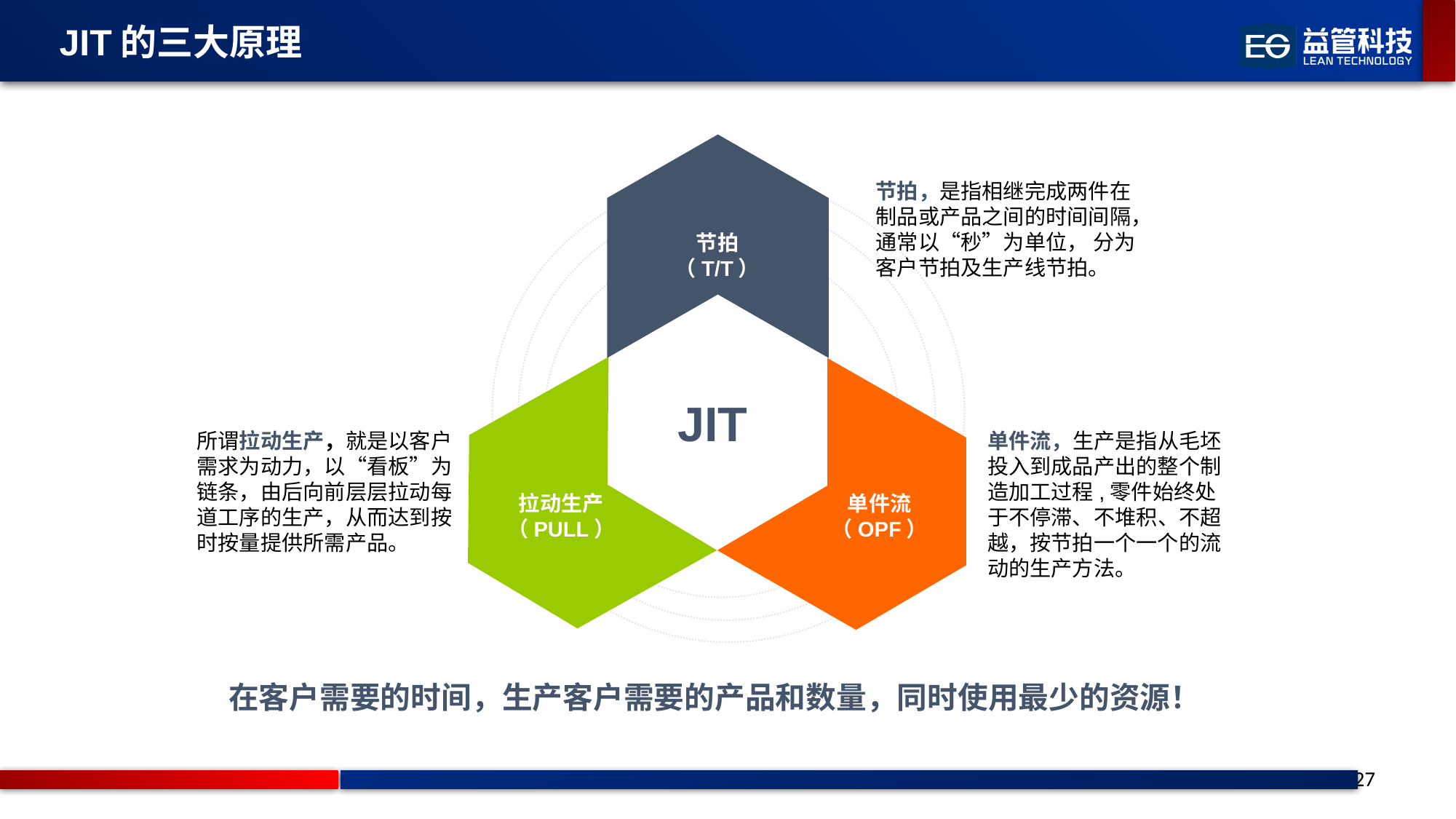

JIT的三大原理

节拍，是指相继完成两件在制品或产品之间的时间间隔，通常以“秒”为单位， 分为客户节拍及生产线节拍。

节拍
（T/T）

JIT

单件流，生产是指从毛坯投入到成品产出的整个制造加工过程,零件始终处于不停滞、不堆积、不超越，按节拍一个一个的流动的生产方法。
所谓拉动生产，就是以客户需求为动力，以“看板”为链条，由后向前层层拉动每道工序的生产，从而达到按时按量提供所需产品。
拉动生产
（PULL）
单件流
（OPF）
在客户需要的时间，生产客户需要的产品和数量，同时使用最少的资源！